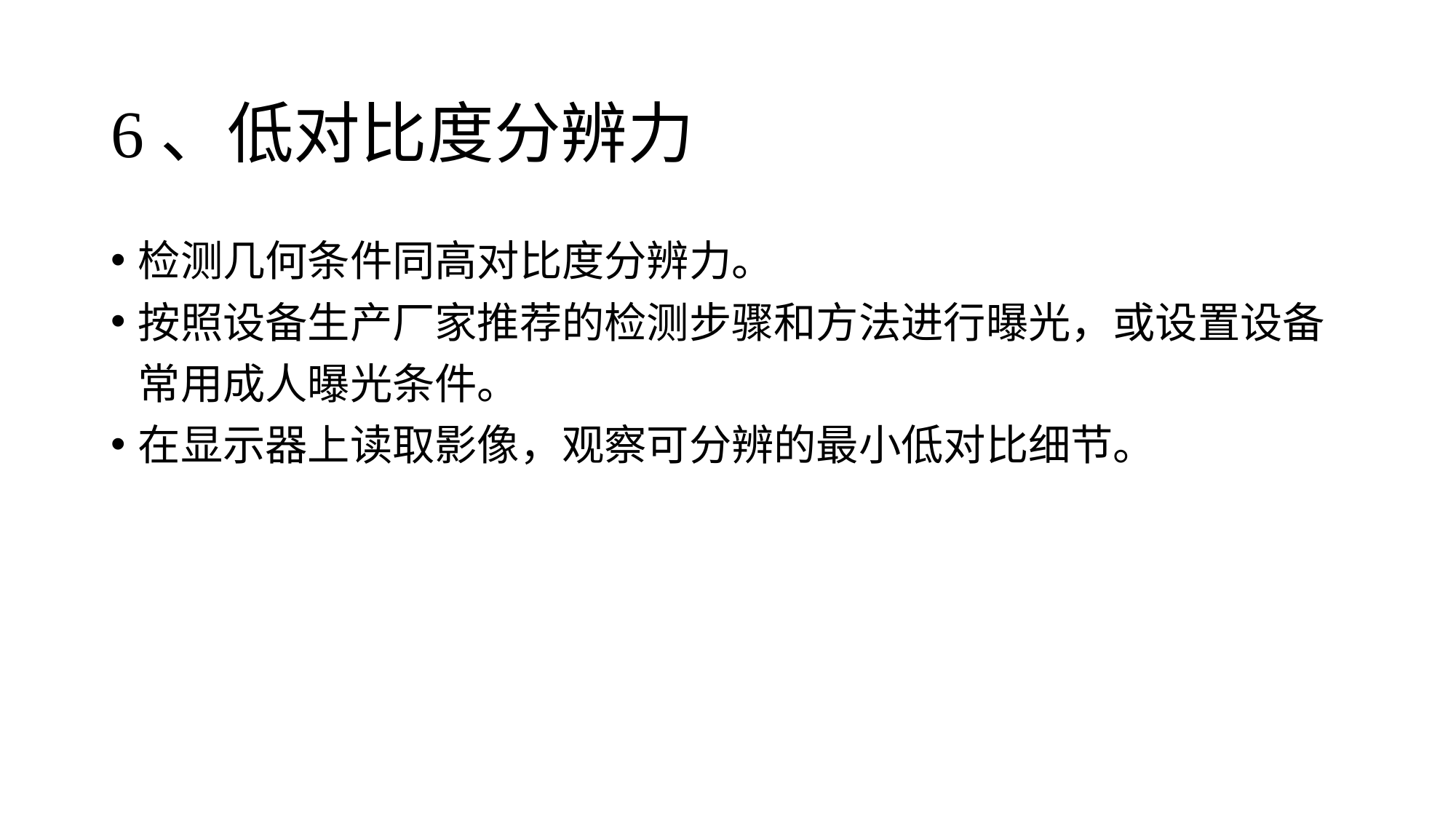

# 6、低对比度分辨力
检测几何条件同高对比度分辨力。
按照设备生产厂家推荐的检测步骤和方法进行曝光，或设置设备常用成人曝光条件。
在显示器上读取影像，观察可分辨的最小低对比细节。